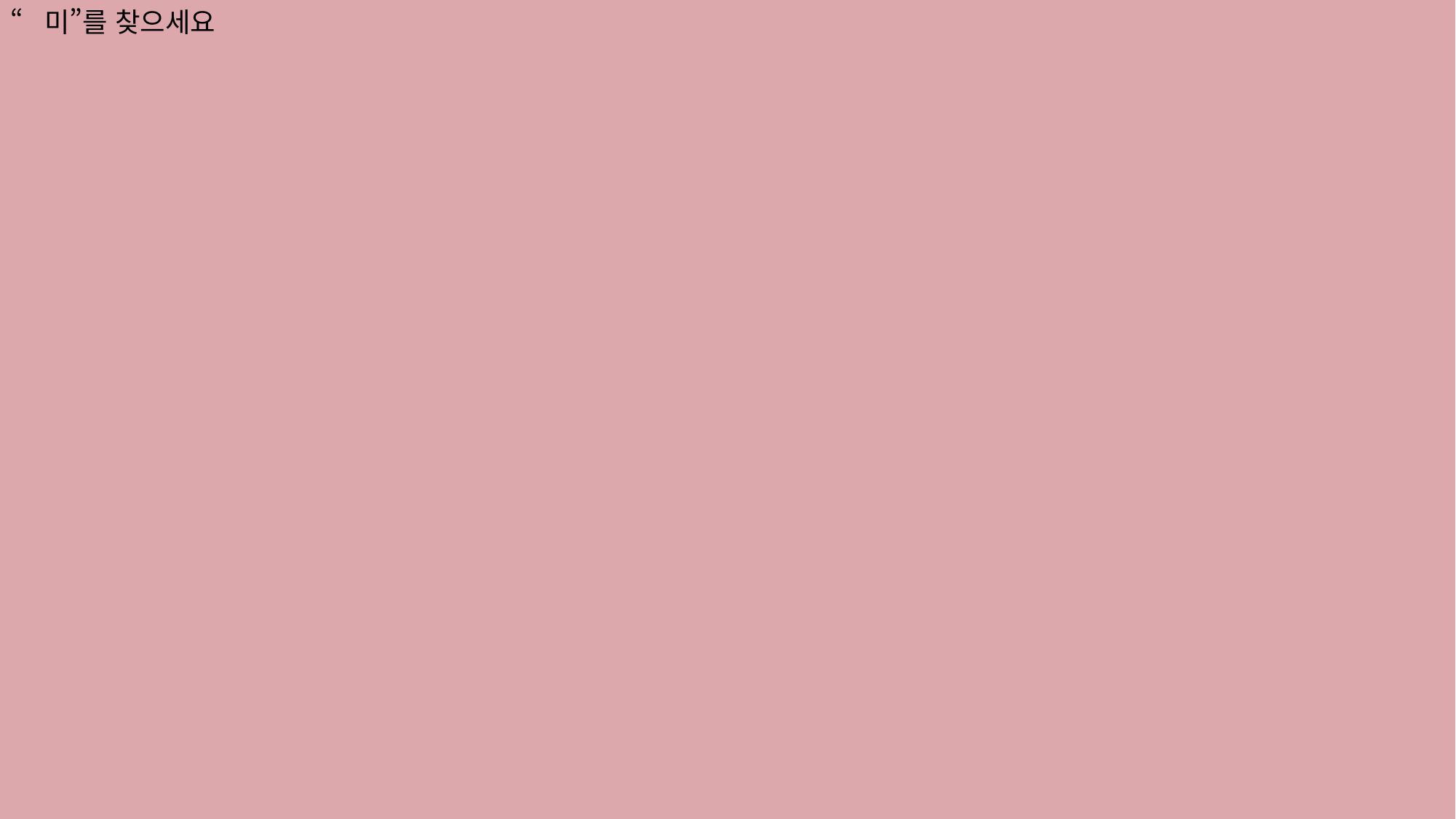

“미”를 찾으세요

기

니

미

리

디